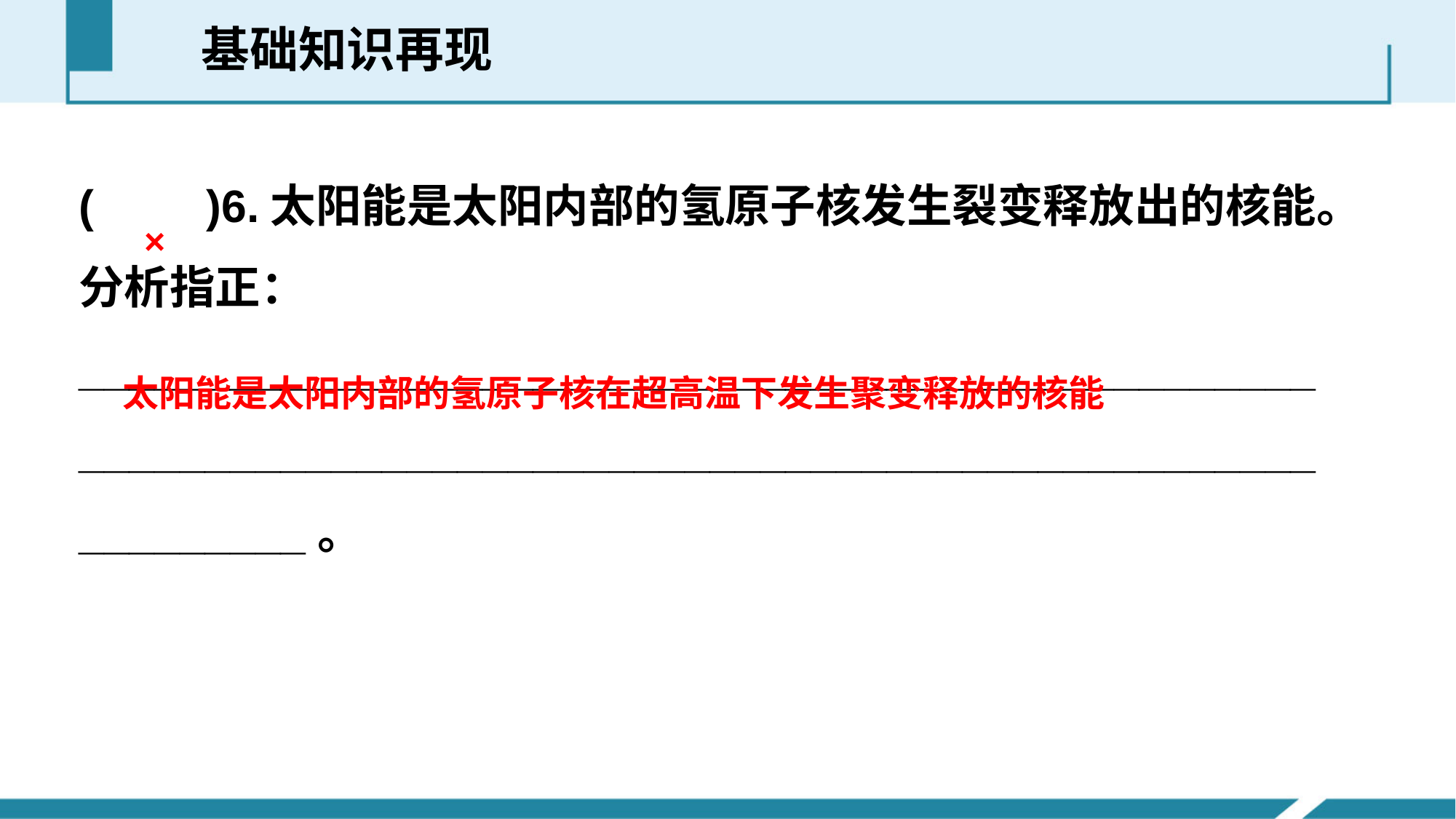

基础知识再现
(　　)6.太阳能是太阳内部的氢原子核发生裂变释放出的核能。
分析指正：___________________________________________________________________________________________________________。
×
太阳能是太阳内部的氢原子核在超高温下发生聚变释放的核能